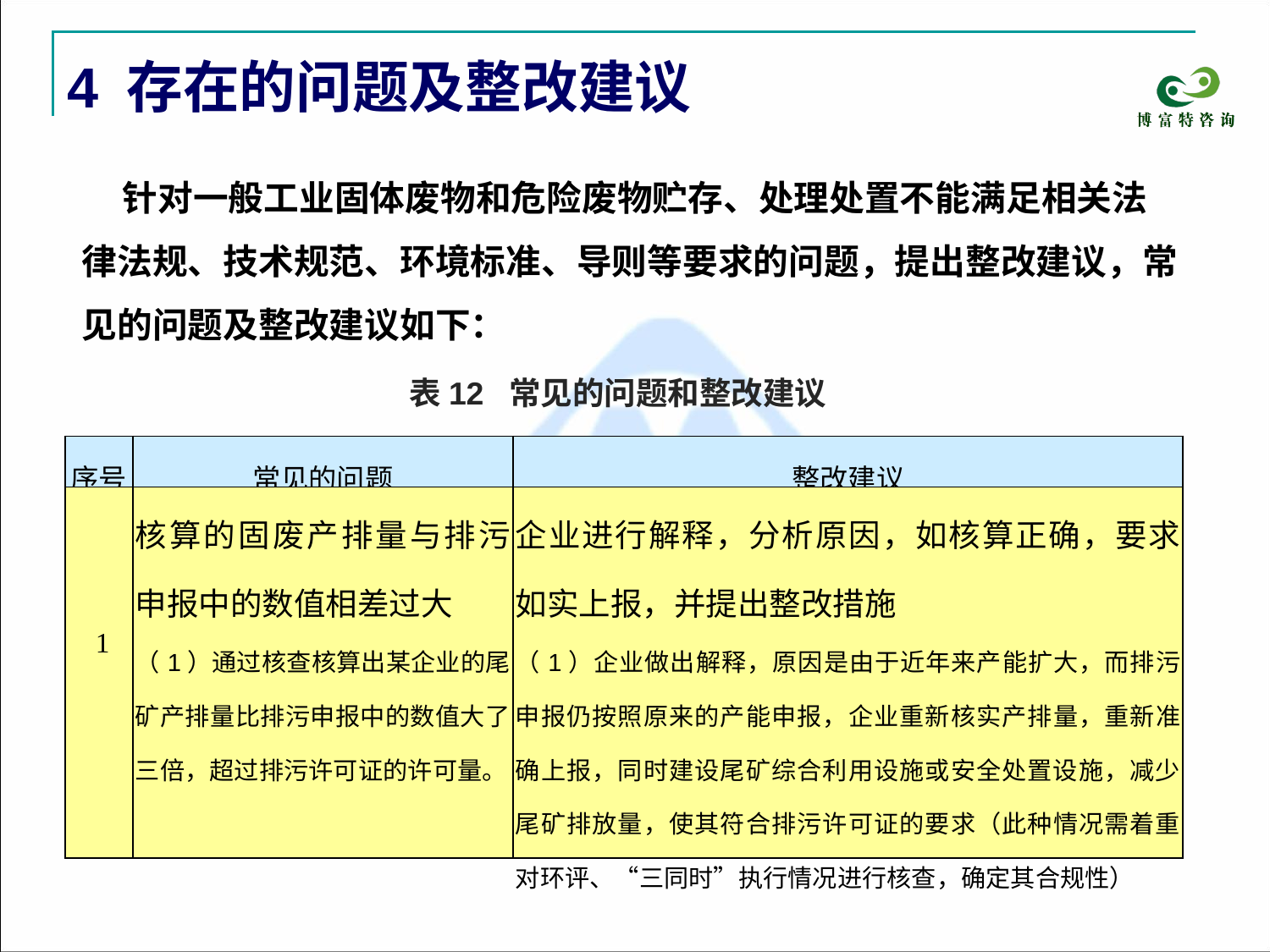

4 存在的问题及整改建议
    针对一般工业固体废物和危险废物贮存、处理处置不能满足相关法律法规、技术规范、环境标准、导则等要求的问题，提出整改建议，常见的问题及整改建议如下：
表12  常见的问题和整改建议
| 序号 | 常见的问题 | 整改建议 |
| --- | --- | --- |
| 1 | 核算的固废产排量与排污申报中的数值相差过大 （1）通过核查核算出某企业的尾矿产排量比排污申报中的数值大了三倍，超过排污许可证的许可量。 | 企业进行解释，分析原因，如核算正确，要求如实上报，并提出整改措施 （1）企业做出解释，原因是由于近年来产能扩大，而排污申报仍按照原来的产能申报，企业重新核实产排量，重新准确上报，同时建设尾矿综合利用设施或安全处置设施，减少尾矿排放量，使其符合排污许可证的要求（此种情况需着重对环评、“三同时”执行情况进行核查，确定其合规性） |